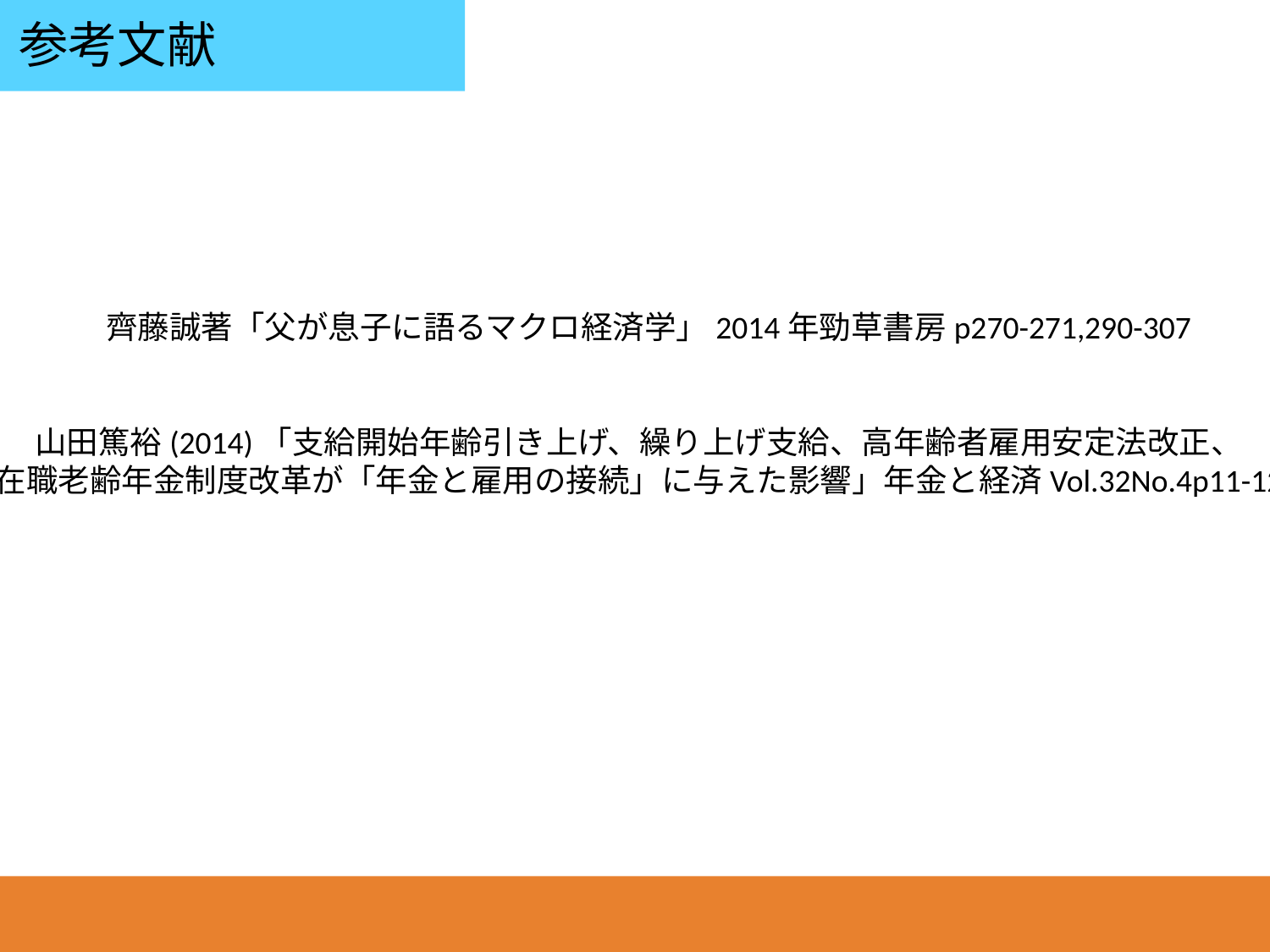

参考文献
齊藤誠著「父が息子に語るマクロ経済学」2014年勁草書房p270-271,290-307
山田篤裕(2014)「支給開始年齢引き上げ、繰り上げ支給、高年齢者雇用安定法改正、
在職老齢年金制度改革が「年金と雇用の接続」に与えた影響」年金と経済Vol.32No.4p11-12